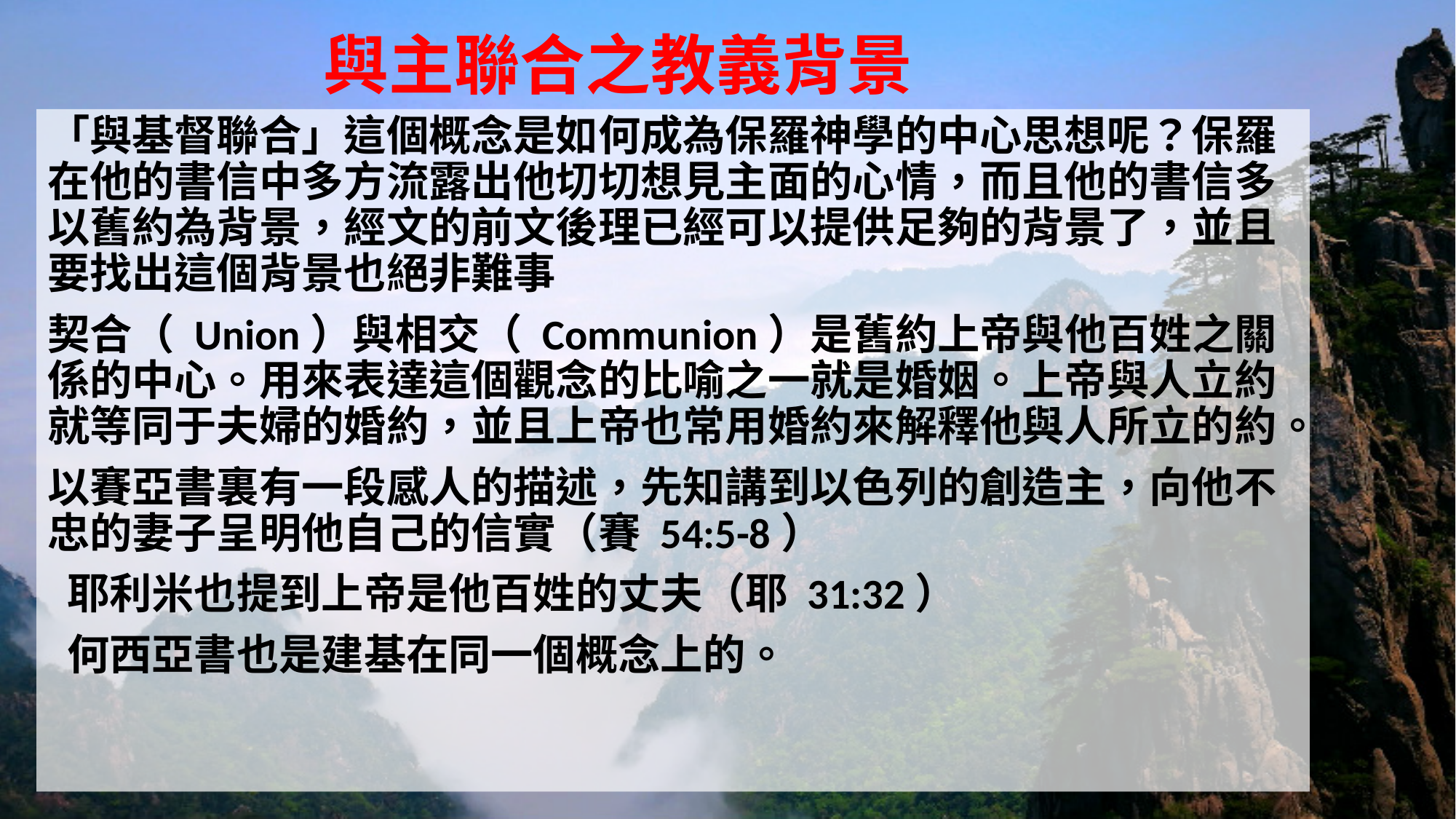

# 與主聯合之教義背景
「與基督聯合」這個概念是如何成為保羅神學的中心思想呢？保羅在他的書信中多方流露出他切切想見主面的心情，而且他的書信多以舊約為背景，經文的前文後理已經可以提供足夠的背景了，並且要找出這個背景也絕非難事
契合（ Union）與相交（ Communion）是舊約上帝與他百姓之關係的中心。用來表達這個觀念的比喻之一就是婚姻。上帝與人立約就等同于夫婦的婚約，並且上帝也常用婚約來解釋他與人所立的約。
以賽亞書裏有一段感人的描述，先知講到以色列的創造主，向他不忠的妻子呈明他自己的信實（賽 54:5-8）
 耶利米也提到上帝是他百姓的丈夫（耶 31:32）
 何西亞書也是建基在同一個概念上的。